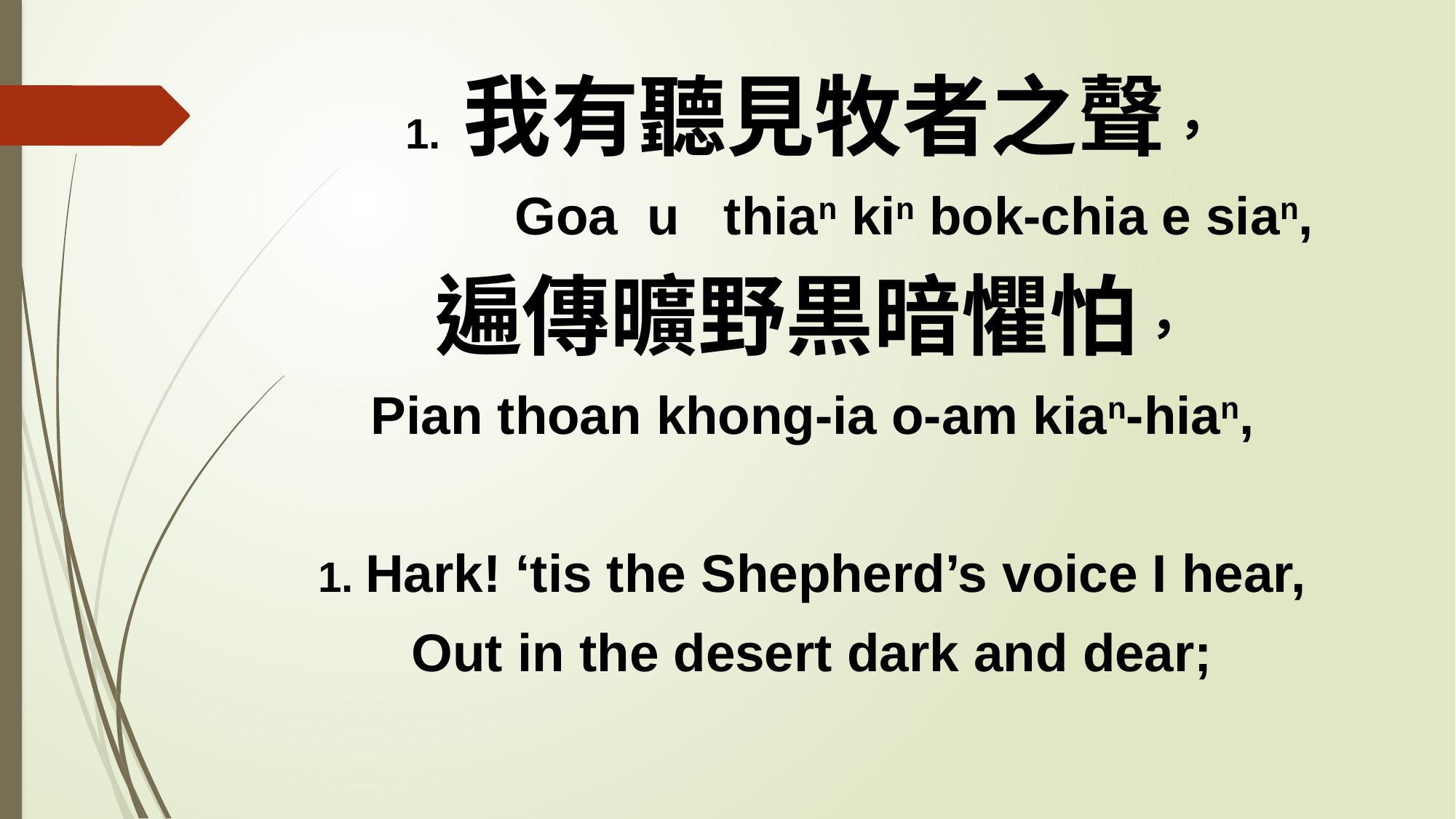

1. 我有聽見牧者之聲，
                    Goa  u   thian kin bok-chia e sian,
遍傳曠野黒暗懼怕，
Pian thoan khong-ia o-am kian-hian,

1. Hark! ‘tis the Shepherd’s voice I hear,
Out in the desert dark and dear;